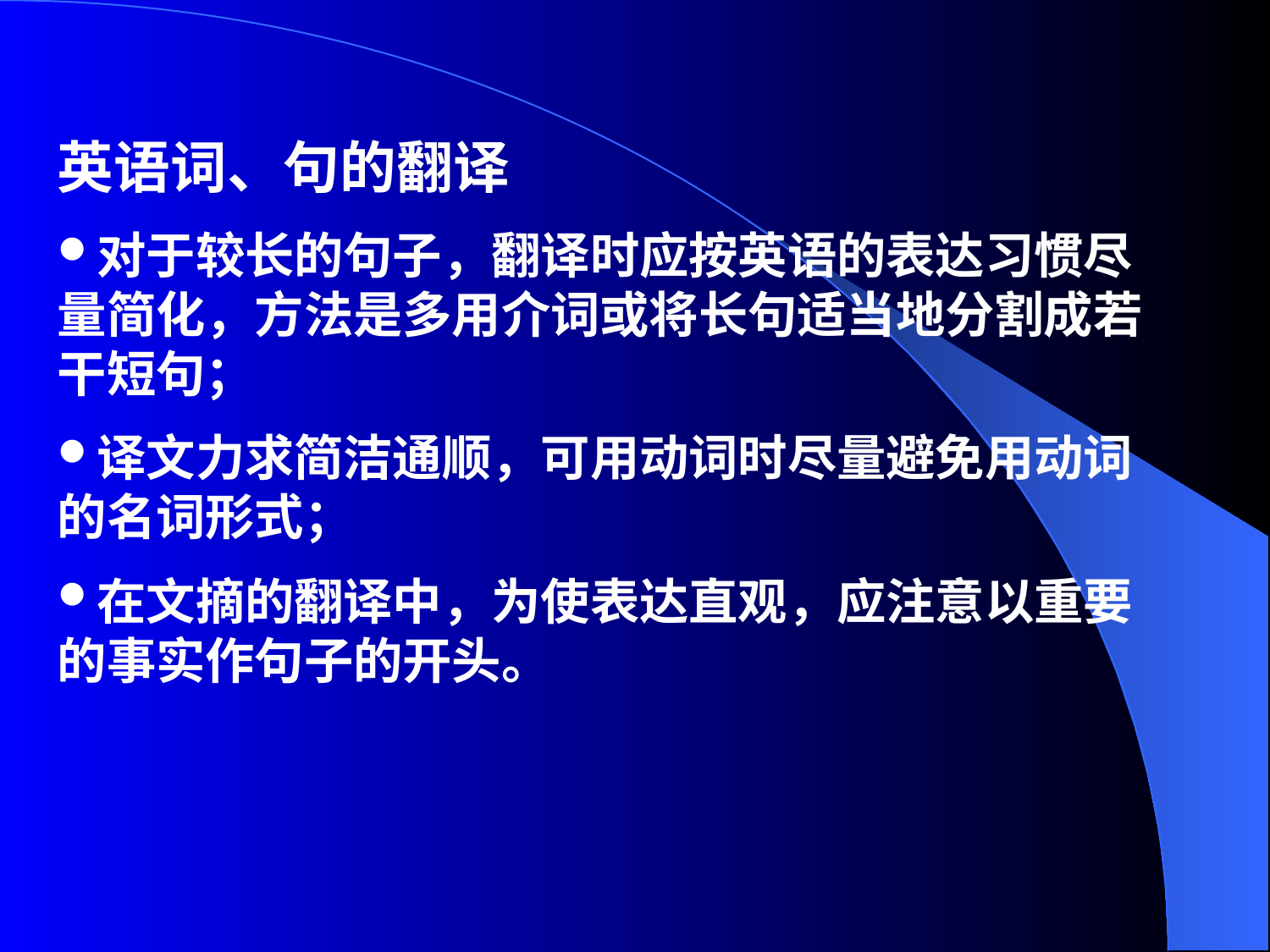

英语词、句的翻译
对于较长的句子，翻译时应按英语的表达习惯尽量简化，方法是多用介词或将长句适当地分割成若干短句；
译文力求简洁通顺，可用动词时尽量避免用动词的名词形式；
在文摘的翻译中，为使表达直观，应注意以重要的事实作句子的开头。